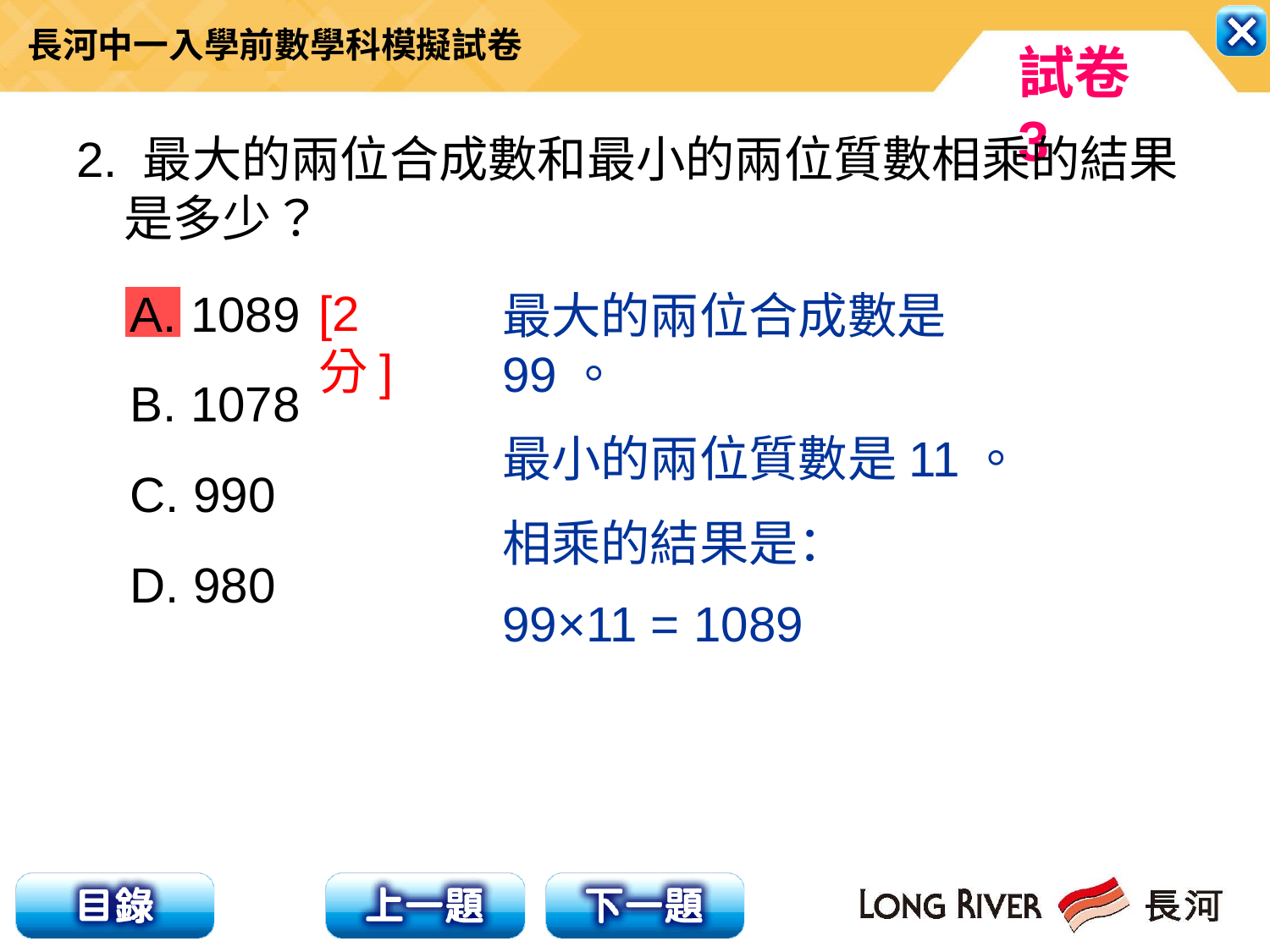

2. 最大的兩位合成數和最小的兩位質數相乘的結果是多少？
[2分]
A. 1089
B. 1078
C. 990
D. 980
最大的兩位合成數是99。

最小的兩位質數是11。

相乘的結果是：
99×11 = 1089